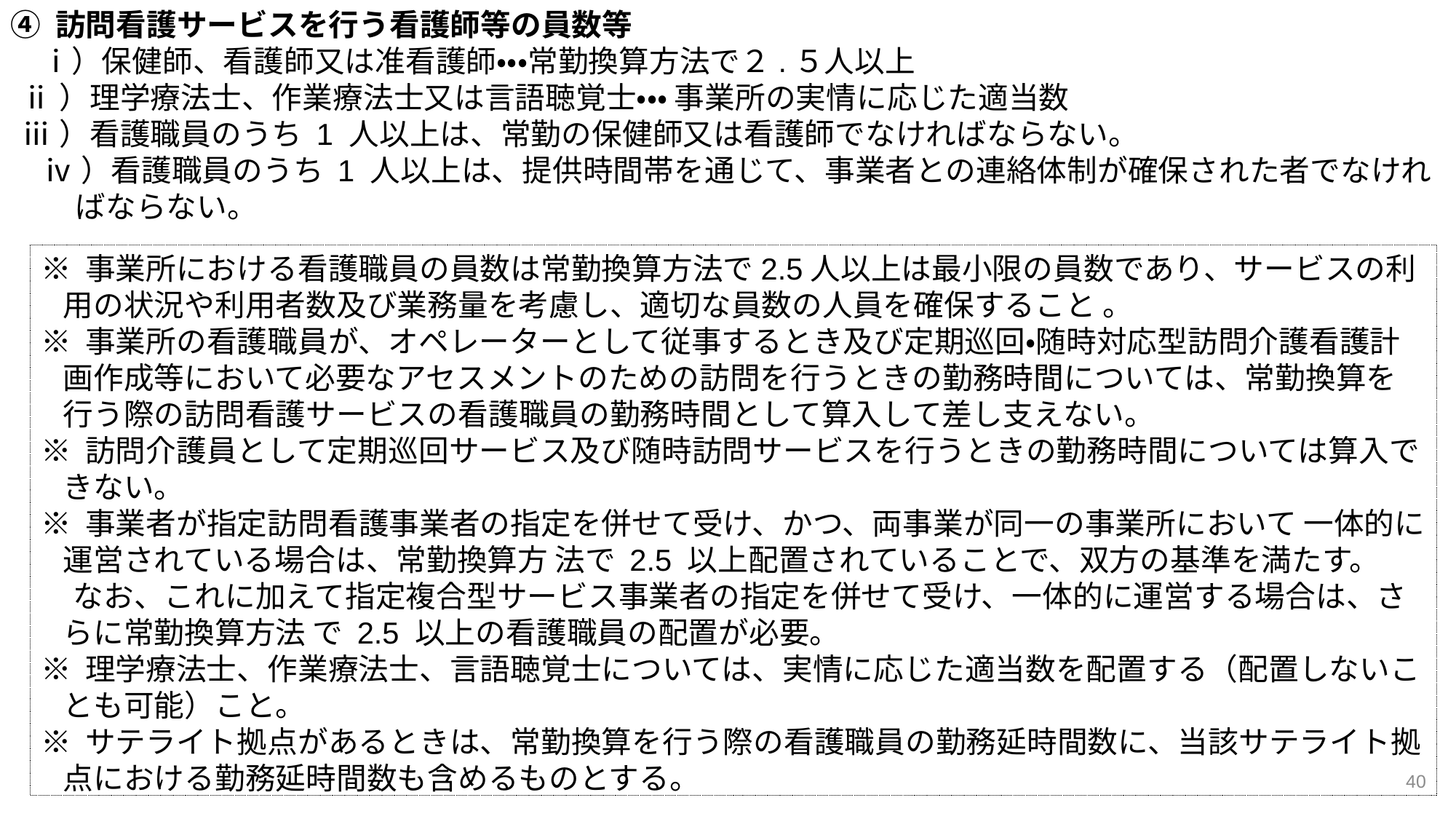

④ 訪問看護サービスを行う看護師等の員数等
　ⅰ）保健師、看護師又は准看護師・・・常勤換算方法で２.５人以上
ⅱ）理学療法士、作業療法士又は言語聴覚士・・・ 事業所の実情に応じた適当数
ⅲ）看護職員のうち 1 人以上は、常勤の保健師又は看護師でなければならない。
ⅳ）看護職員のうち 1 人以上は、提供時間帯を通じて、事業者との連絡体制が確保された者でなければならない。

※ 事業所における看護職員の員数は常勤換算方法で2.5人以上は最小限の員数であり、サービスの利用の状況や利用者数及び業務量を考慮し、適切な員数の人員を確保すること 。
※ 事業所の看護職員が、オペレーターとして従事するとき及び定期巡回・随時対応型訪問介護看護計画作成等において必要なアセスメントのための訪問を行うときの勤務時間については、常勤換算を行う際の訪問看護サービスの看護職員の勤務時間として算入して差し支えない。
※ 訪問介護員として定期巡回サービス及び随時訪問サービスを行うときの勤務時間については算入できない。
※ 事業者が指定訪問看護事業者の指定を併せて受け、かつ、両事業が同一の事業所において 一体的に運営されている場合は、常勤換算方 法で 2.5 以上配置されていることで、双方の基準を満たす。
なお、これに加えて指定複合型サービス事業者の指定を併せて受け、一体的に運営する場合は、さらに常勤換算方法 で 2.5 以上の看護職員の配置が必要。
※ 理学療法士、作業療法士、言語聴覚士については、実情に応じた適当数を配置する（配置しないことも可能）こと。
※ サテライト拠点があるときは、常勤換算を行う際の看護職員の勤務延時間数に、当該サテライト拠点における勤務延時間数も含めるものとする。
40